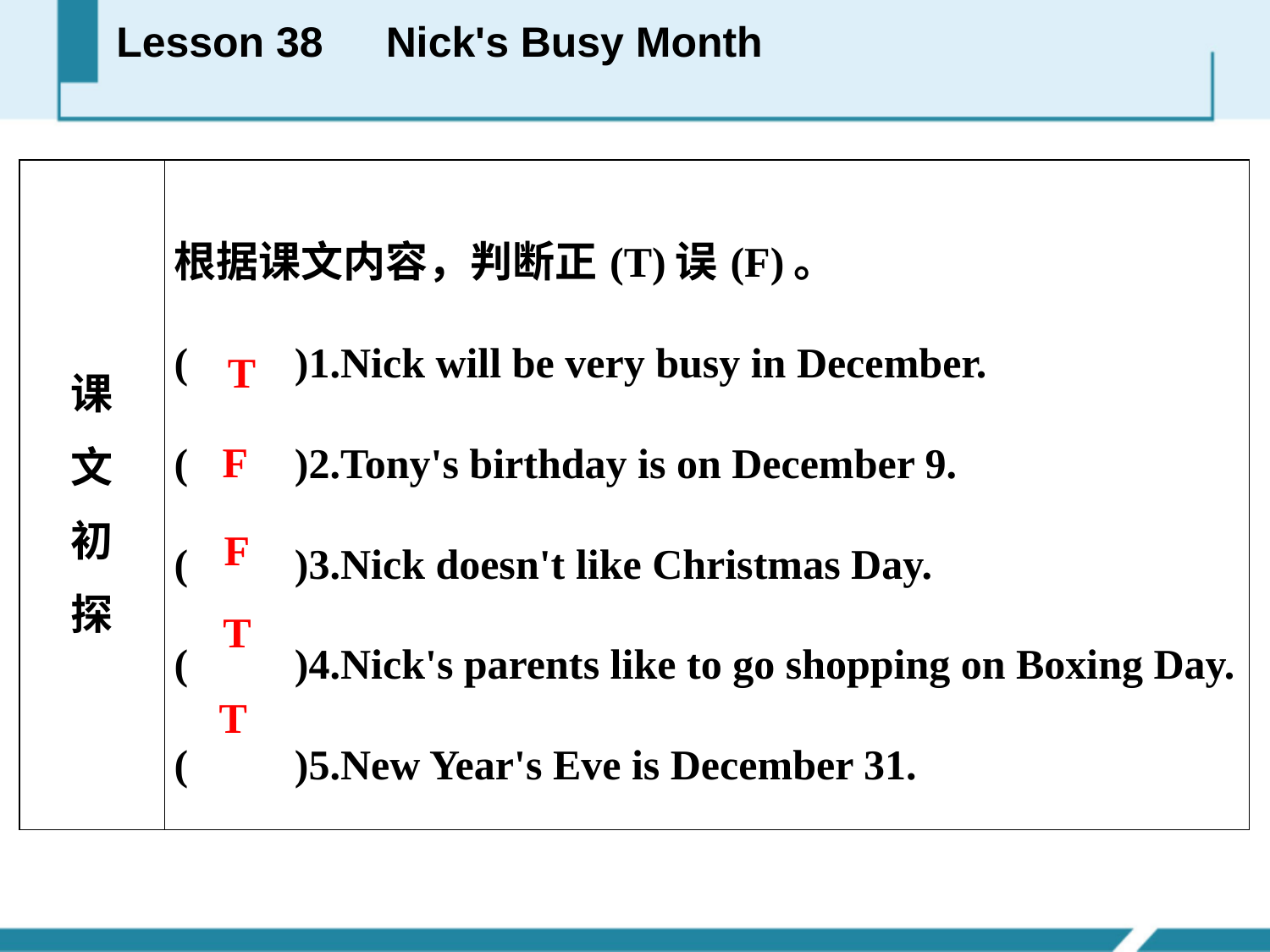

Lesson 38　Nick's Busy Month
| 课 文 初 探 | 根据课文内容，判断正(T)误(F)。 (　　)1.Nick will be very busy in December. (　　)2.Tony's birthday is on December 9. (　　)3.Nick doesn't like Christmas Day. (　　)4.Nick's parents like to go shopping on Boxing Day. (　　)5.New Year's Eve is December 31. |
| --- | --- |
T

F
F
T
T